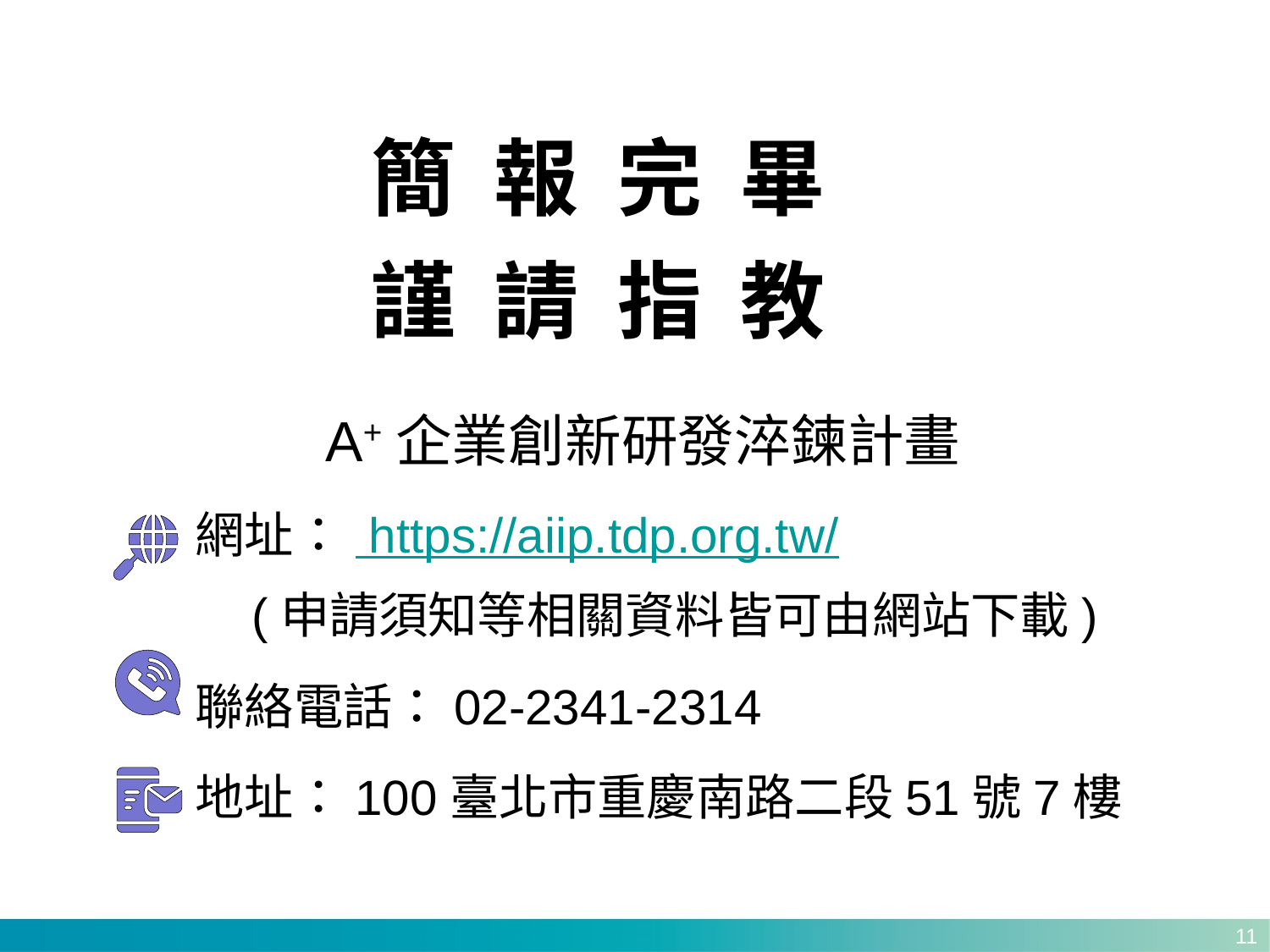

簡  報  完  畢
謹  請  指  教

A+企業創新研發淬鍊計畫
網址： https://aiip.tdp.org.tw/
(申請須知等相關資料皆可由網站下載)
聯絡電話：02-2341-2314
地址：100臺北市重慶南路二段51號7樓

11